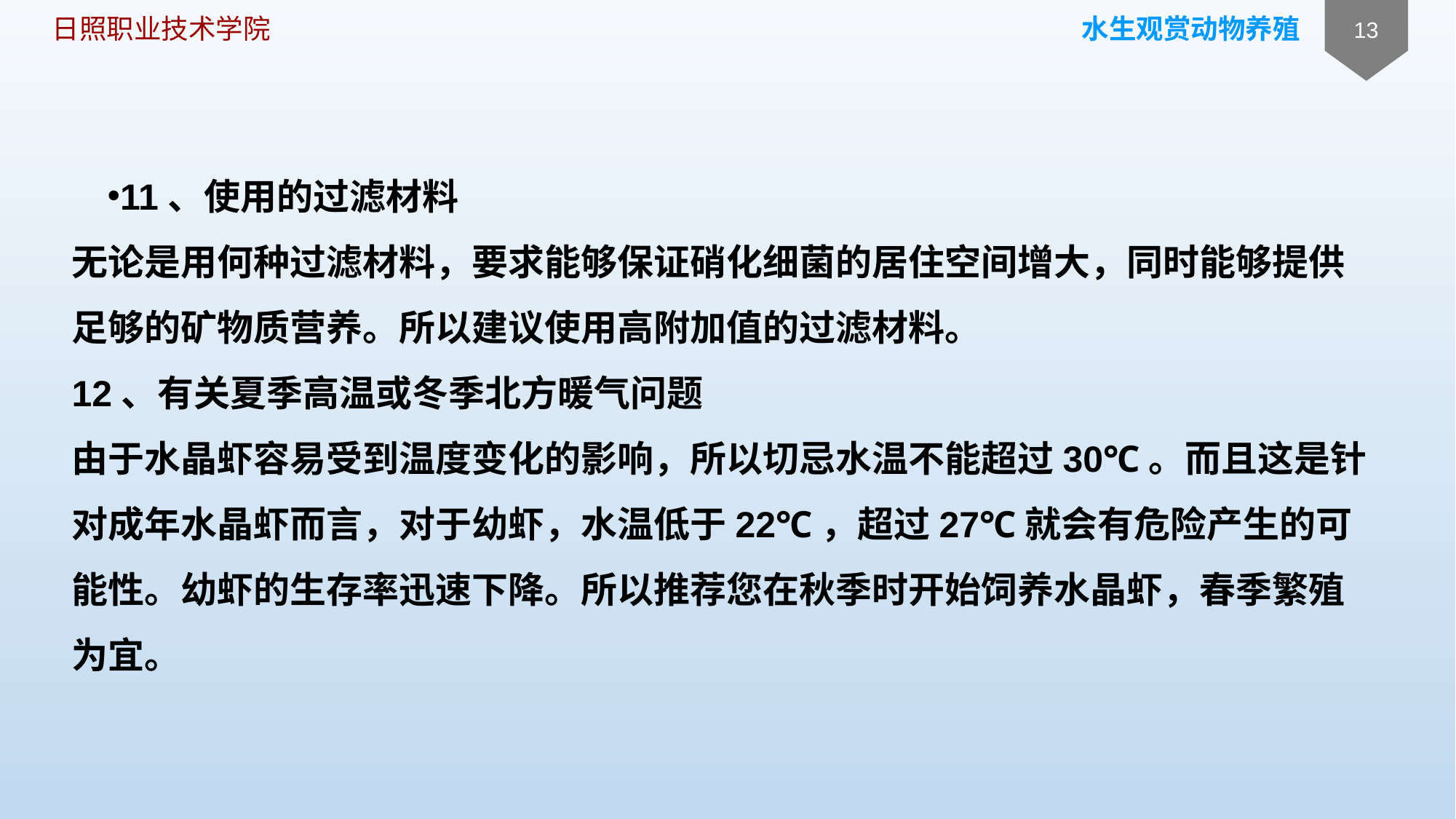

11、使用的过滤材料
无论是用何种过滤材料，要求能够保证硝化细菌的居住空间增大，同时能够提供足够的矿物质营养。所以建议使用高附加值的过滤材料。
12、有关夏季高温或冬季北方暖气问题
由于水晶虾容易受到温度变化的影响，所以切忌水温不能超过30℃。而且这是针对成年水晶虾而言，对于幼虾，水温低于22℃，超过27℃就会有危险产生的可能性。幼虾的生存率迅速下降。所以推荐您在秋季时开始饲养水晶虾，春季繁殖为宜。